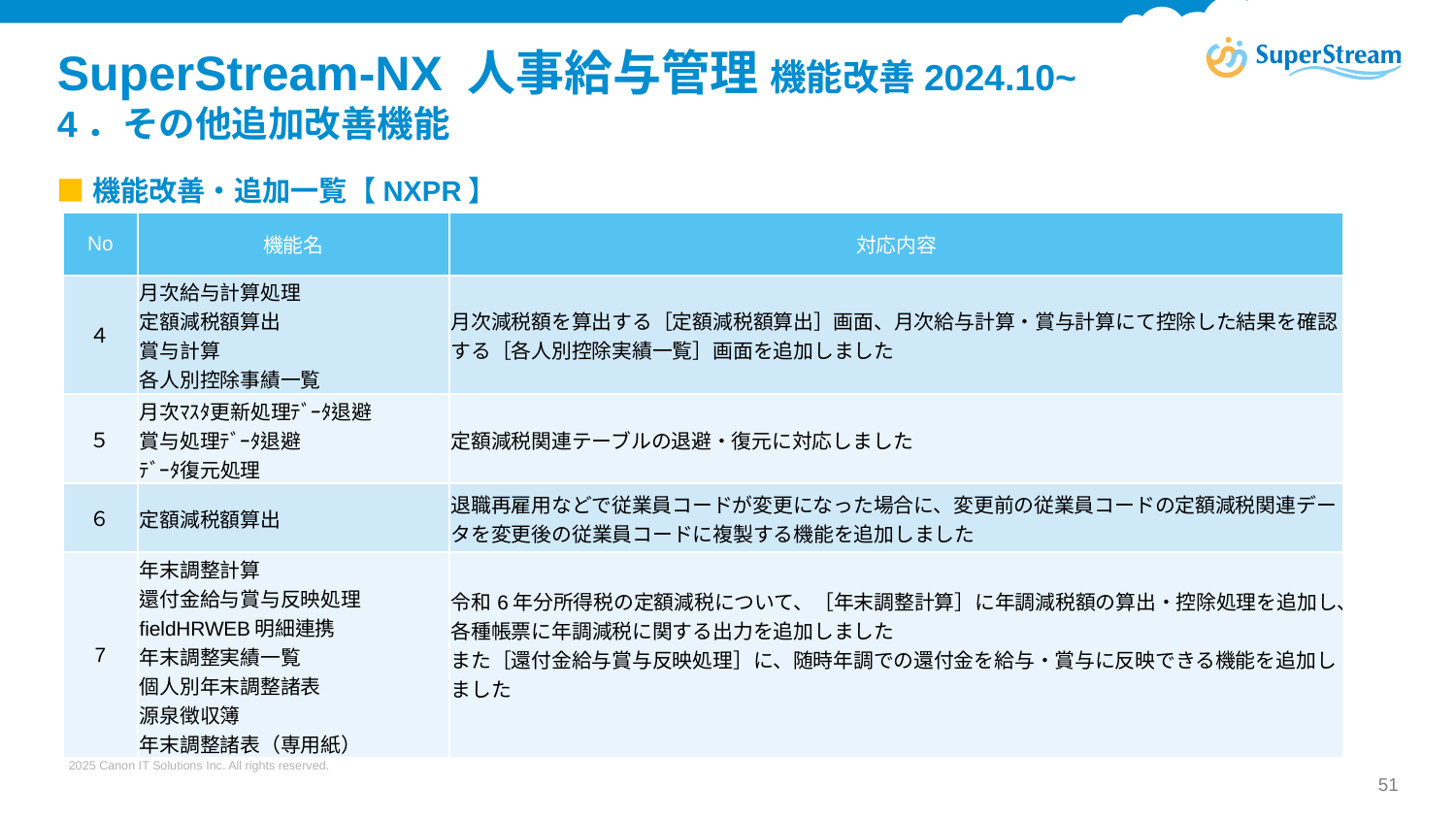

# SuperStream-NX 人事給与管理 機能改善2024.10~　 4．その他追加改善機能
■機能改善・追加一覧【NXPR】

| No | 機能名 | 対応内容 |
| --- | --- | --- |
| ４ | 月次給与計算処理 定額減税額算出 賞与計算 各人別控除事績一覧 | 月次減税額を算出する［定額減税額算出］画面、月次給与計算・賞与計算にて控除した結果を確認する［各人別控除実績一覧］画面を追加しました |
| ５ | 月次ﾏｽﾀ更新処理ﾃﾞｰﾀ退避 賞与処理ﾃﾞｰﾀ退避 ﾃﾞｰﾀ復元処理 | 定額減税関連テーブルの退避・復元に対応しました |
| ６ | 定額減税額算出 | 退職再雇用などで従業員コードが変更になった場合に、変更前の従業員コードの定額減税関連データを変更後の従業員コードに複製する機能を追加しました |
| 7 | 年末調整計算 還付金給与賞与反映処理 fieldHRWEB明細連携 年末調整実績一覧 個人別年末調整諸表 源泉徴収簿 年末調整諸表（専用紙） | 令和6年分所得税の定額減税について、［年末調整計算］に年調減税額の算出・控除処理を追加し、各種帳票に年調減税に関する出力を追加しました また［還付金給与賞与反映処理］に、随時年調での還付金を給与・賞与に反映できる機能を追加しました |
2025 Canon IT Solutions Inc. All rights reserved.
51